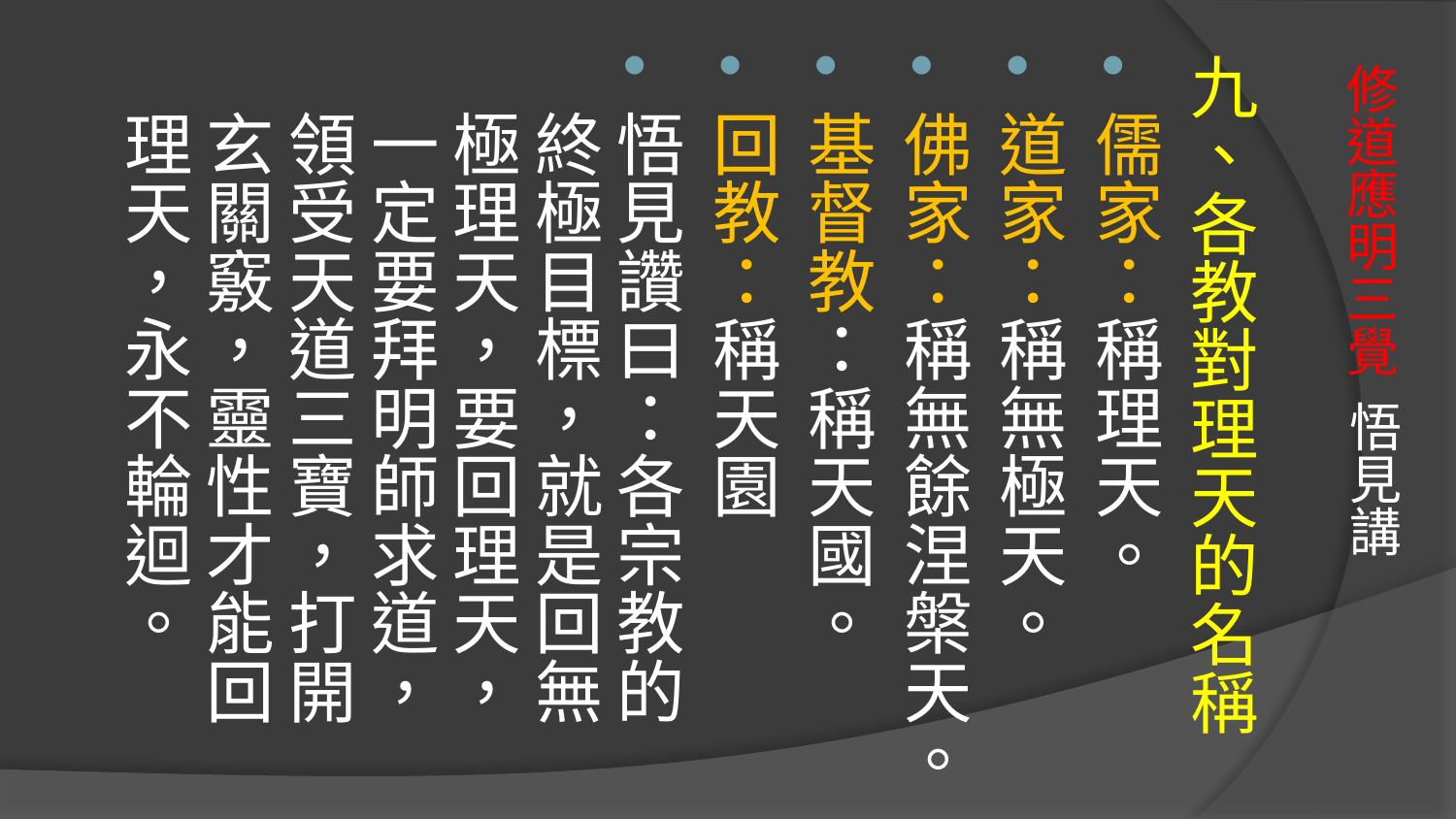

九、各教對理天的名稱
儒家：稱理天。
道家：稱無極天。
佛家：稱無餘涅槃天。
基督教：稱天國。
回教：稱天園
悟見讚曰：各宗教的終極目標，就是回無極理天，要回理天，一定要拜明師求道，領受天道三寶，打開玄關竅，靈性才能回理天，永不輪迴。

# 修道應明三覺  悟見講